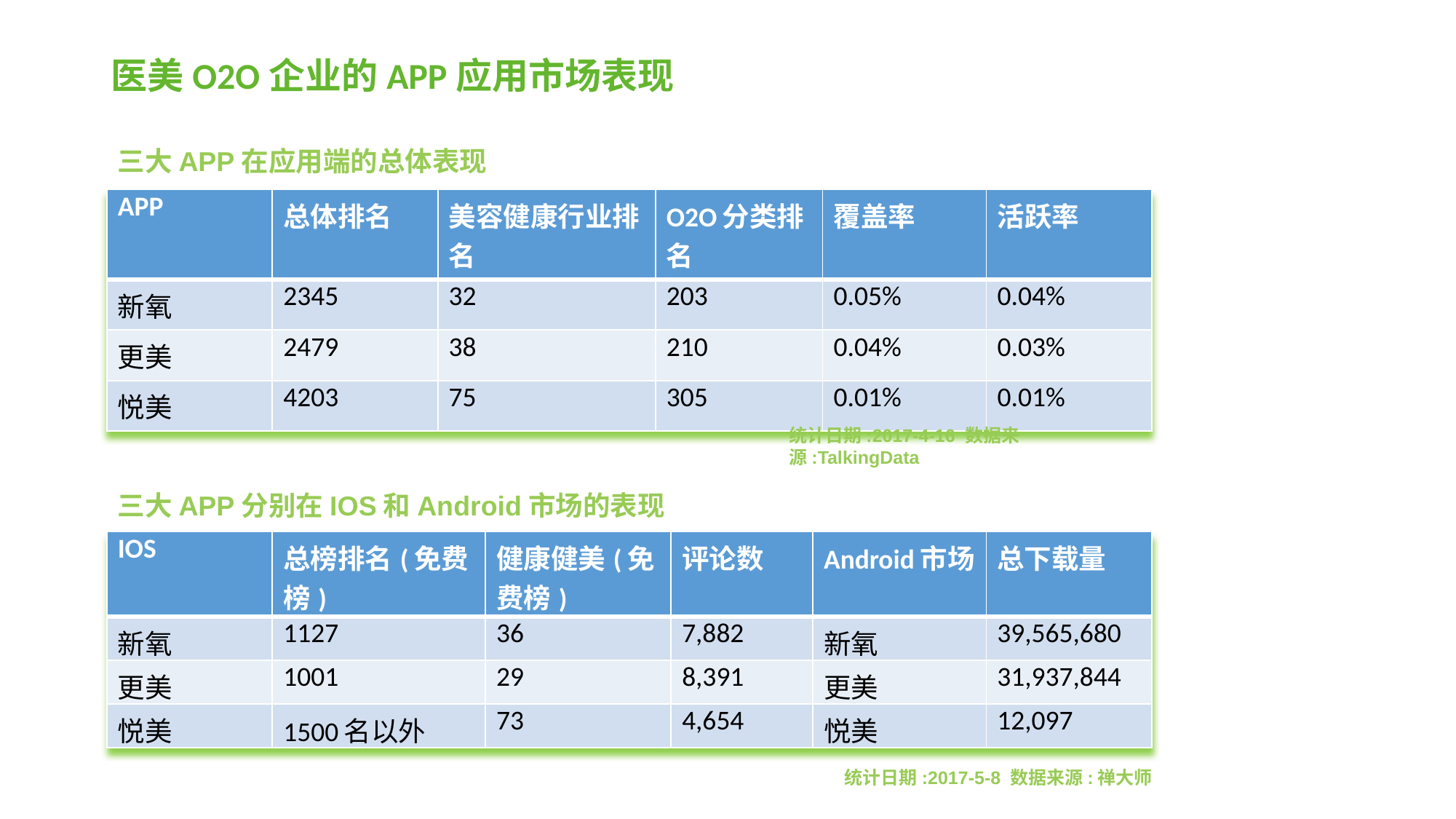

# 医美O2O企业的APP应用市场表现
三大APP在应用端的总体表现
| APP | 总体排名 | 美容健康行业排名 | O2O分类排名 | 覆盖率 | 活跃率 |
| --- | --- | --- | --- | --- | --- |
| 新氧 | 2345 | 32 | 203 | 0.05% | 0.04% |
| 更美 | 2479 | 38 | 210 | 0.04% | 0.03% |
| 悦美 | 4203 | 75 | 305 | 0.01% | 0.01% |
统计日期:2017-4-16 数据来源:TalkingData
三大APP分别在IOS和Android市场的表现
| IOS | 总榜排名(免费榜) | 健康健美(免费榜) | 评论数 | Android市场 | 总下载量 |
| --- | --- | --- | --- | --- | --- |
| 新氧 | 1127 | 36 | 7,882 | 新氧 | 39,565,680 |
| 更美 | 1001 | 29 | 8,391 | 更美 | 31,937,844 |
| 悦美 | 1500名以外 | 73 | 4,654 | 悦美 | 12,097 |
统计日期:2017-5-8 数据来源:禅大师